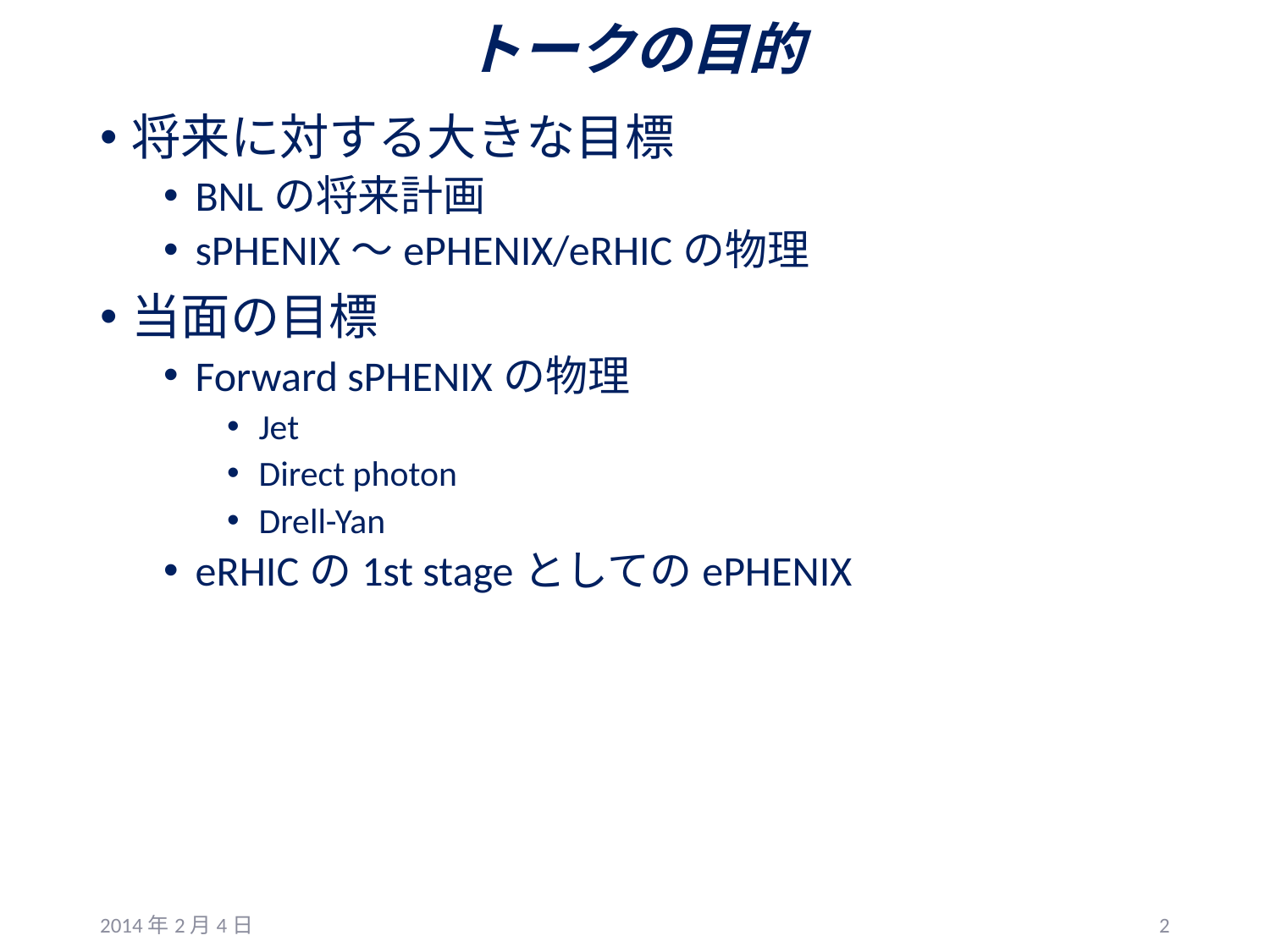

# トークの目的
将来に対する大きな目標
BNLの将来計画
sPHENIX～ePHENIX/eRHICの物理
当面の目標
Forward sPHENIXの物理
Jet
Direct photon
Drell-Yan
eRHICの1st stageとしてのePHENIX
2014年2月4日
2